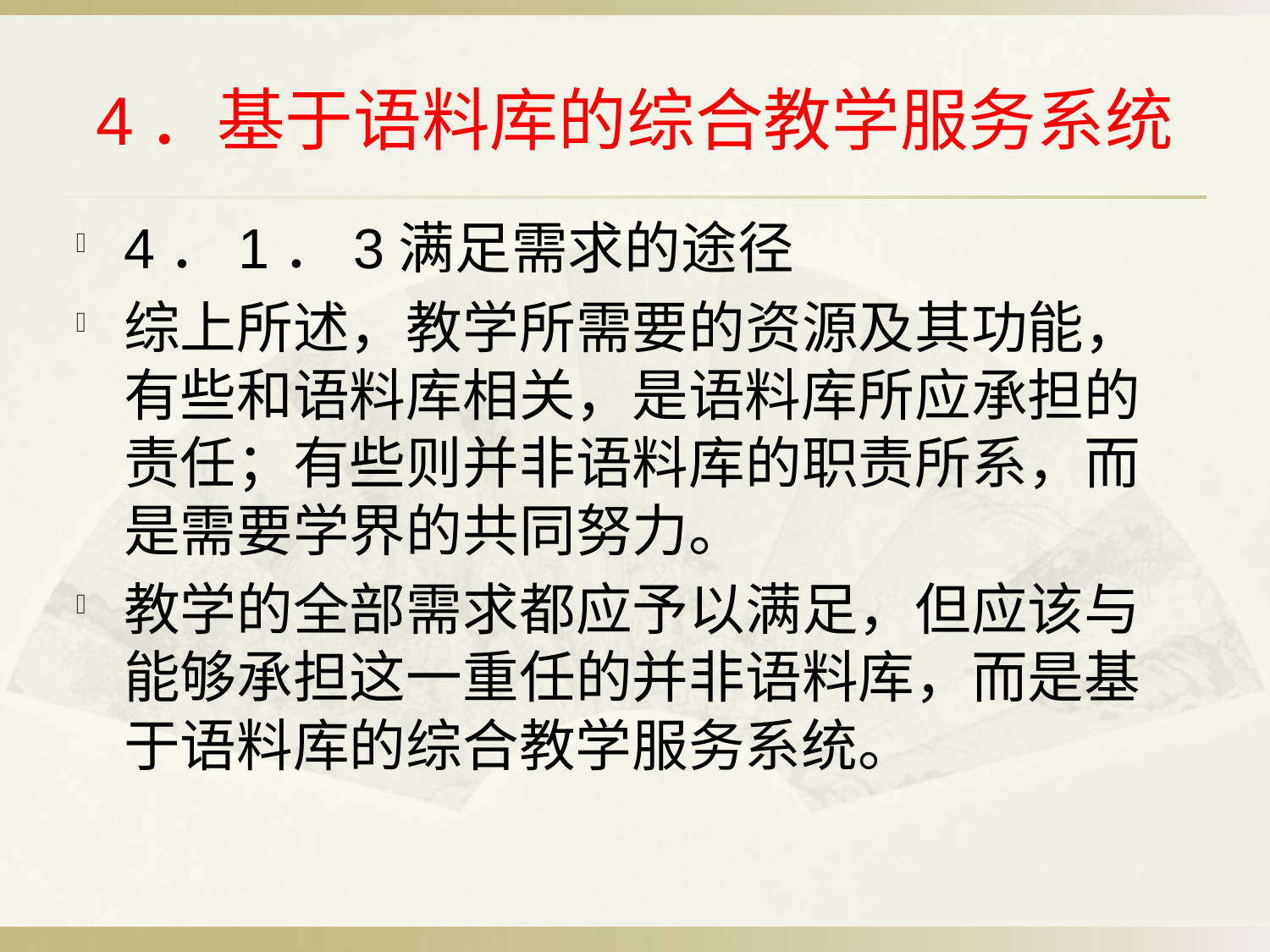

# 4．基于语料库的综合教学服务系统
4．1．3满足需求的途径
综上所述，教学所需要的资源及其功能，有些和语料库相关，是语料库所应承担的责任；有些则并非语料库的职责所系，而是需要学界的共同努力。
教学的全部需求都应予以满足，但应该与能够承担这一重任的并非语料库，而是基于语料库的综合教学服务系统。